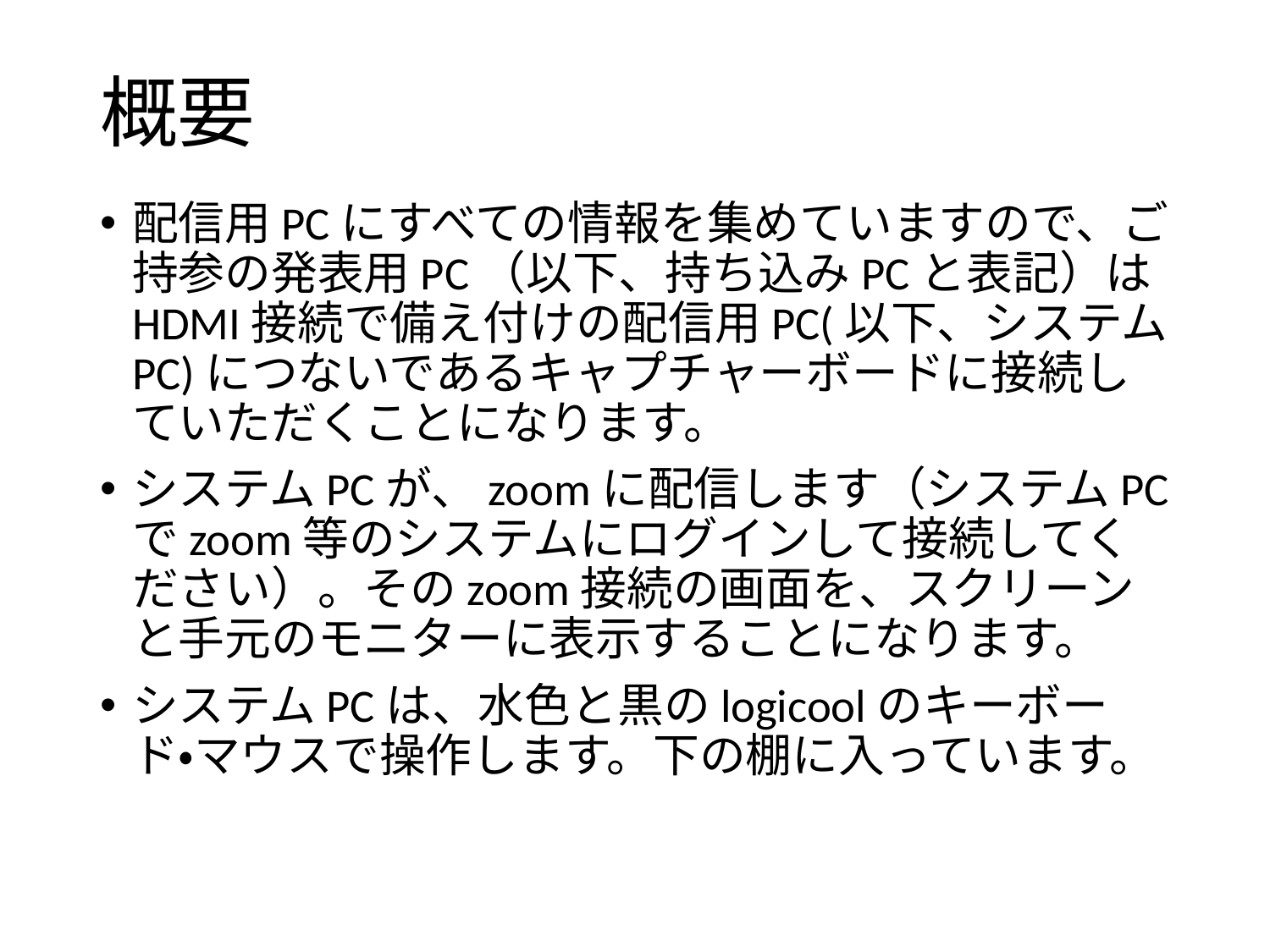

# 概要
配信用PCにすべての情報を集めていますので、ご持参の発表用PC（以下、持ち込みPCと表記）はHDMI接続で備え付けの配信用PC(以下、システムPC)につないであるキャプチャーボードに接続していただくことになります。
システムPCが、zoomに配信します（システムPCでzoom等のシステムにログインして接続してください）。そのzoom接続の画面を、スクリーンと手元のモニターに表示することになります。
システムPCは、水色と黒のlogicoolのキーボード・マウスで操作します。下の棚に入っています。